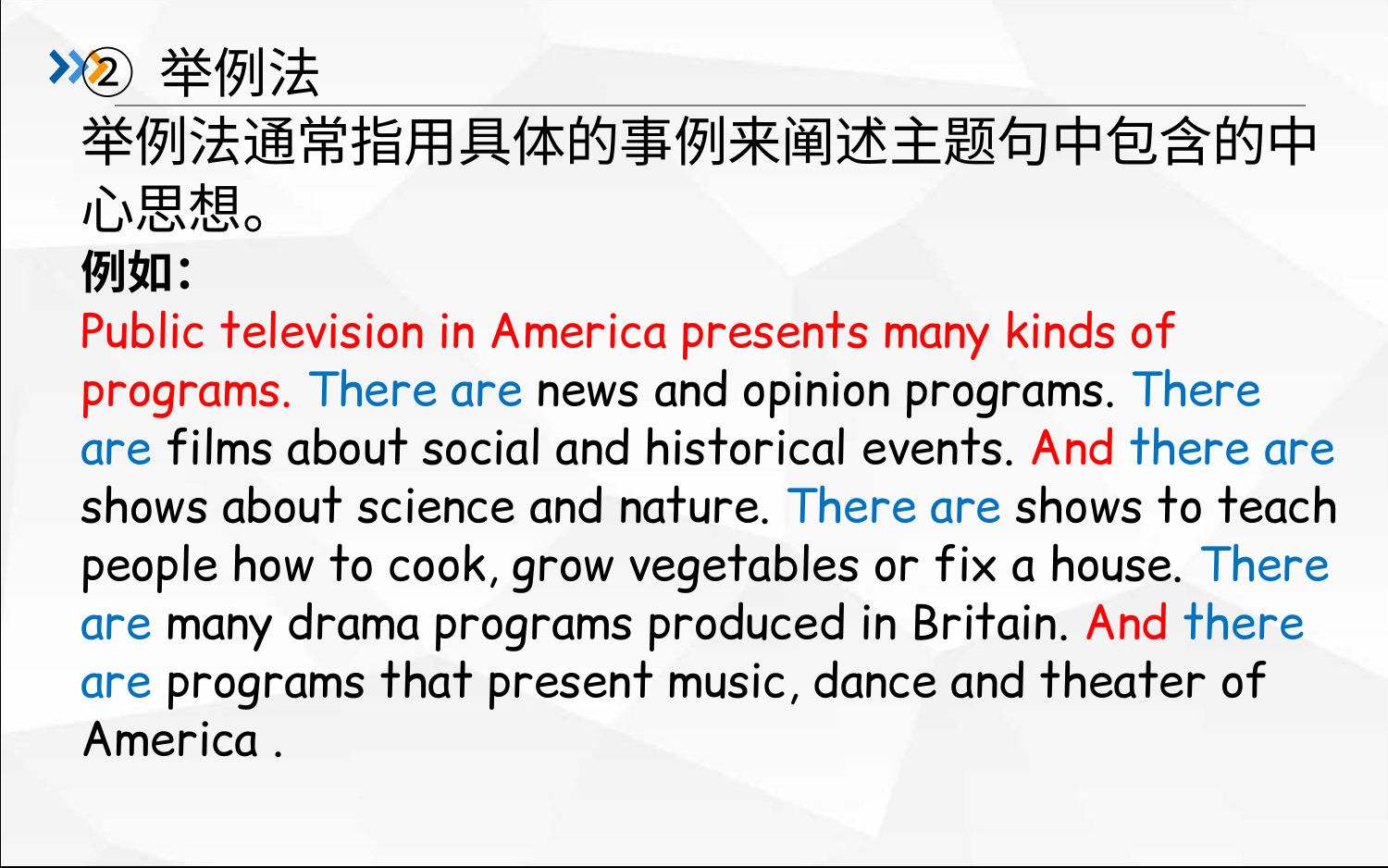

② 举例法
举例法通常指用具体的事例来阐述主题句中包含的中心思想。
例如：
Public television in America presents many kinds of programs. There are news and opinion programs. There are films about social and historical events. And there are shows about science and nature. There are shows to teach people how to cook, grow vegetables or fix a house. There are many drama programs produced in Britain. And there are programs that present music, dance and theater of America .